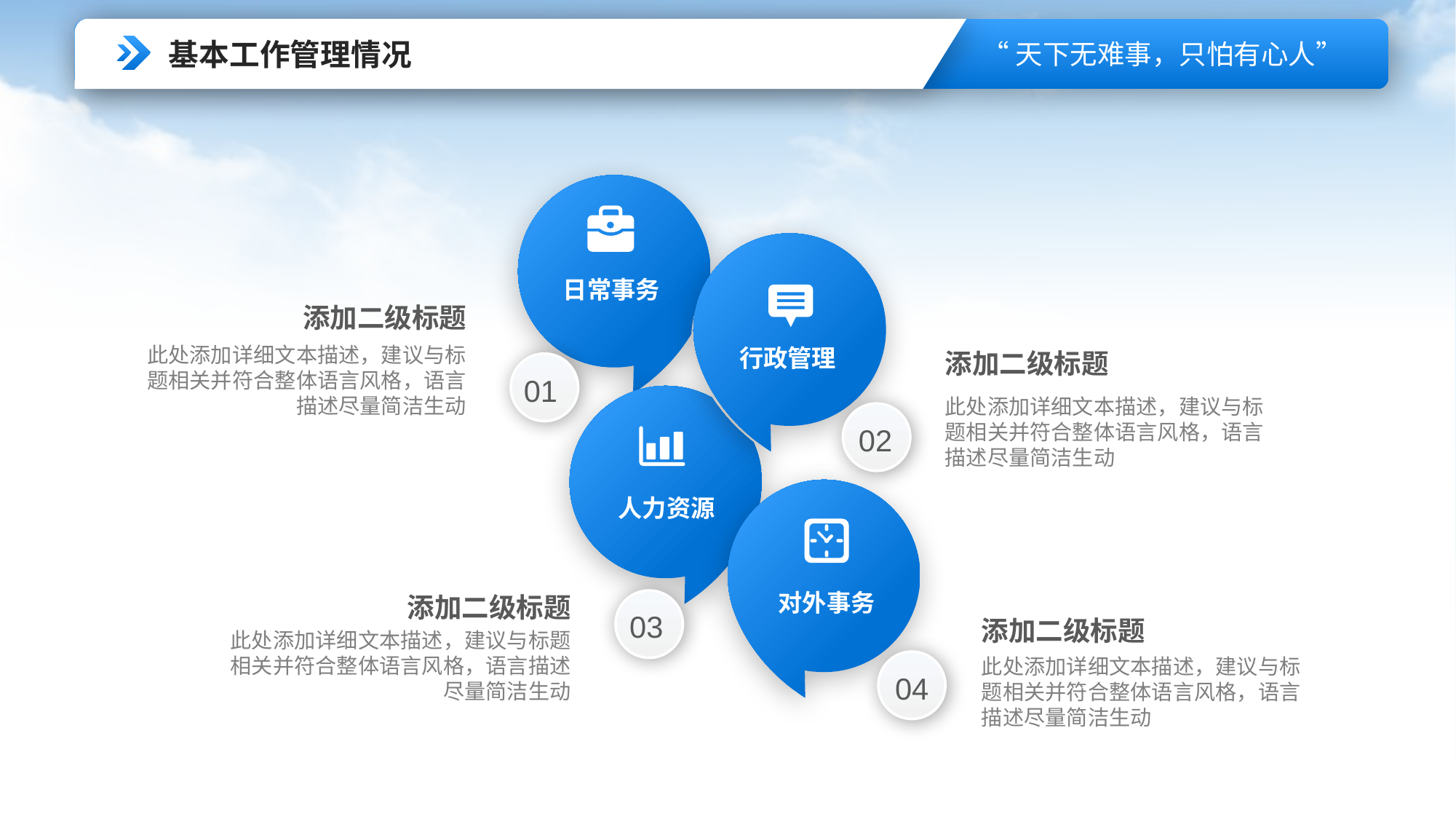

基本工作管理情况

日常事务

行政管理
添加二级标题
此处添加详细文本描述，建议与标题相关并符合整体语言风格，语言描述尽量简洁生动
添加二级标题
此处添加详细文本描述，建议与标题相关并符合整体语言风格，语言描述尽量简洁生动

01

02

人力资源

对外事务
添加二级标题
此处添加详细文本描述，建议与标题相关并符合整体语言风格，语言描述尽量简洁生动

03
添加二级标题
此处添加详细文本描述，建议与标题相关并符合整体语言风格，语言描述尽量简洁生动

04